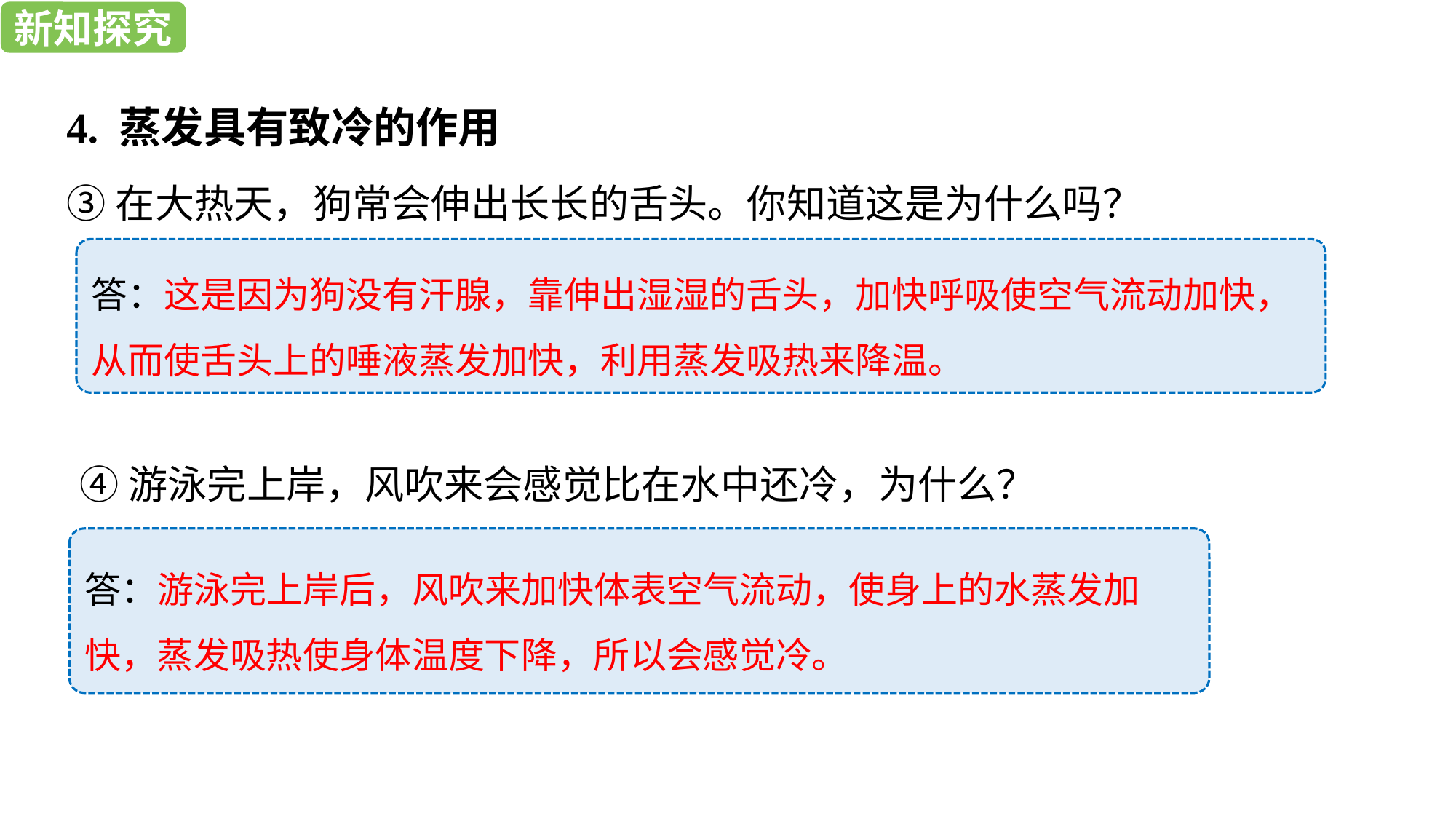

新知探究
4. 蒸发具有致冷的作用
③在大热天，狗常会伸出长长的舌头。你知道这是为什么吗？
答：这是因为狗没有汗腺，靠伸出湿湿的舌头，加快呼吸使空气流动加快，从而使舌头上的唾液蒸发加快，利用蒸发吸热来降温。
④游泳完上岸，风吹来会感觉比在水中还冷，为什么？
答：游泳完上岸后，风吹来加快体表空气流动，使身上的水蒸发加快，蒸发吸热使身体温度下降，所以会感觉冷。